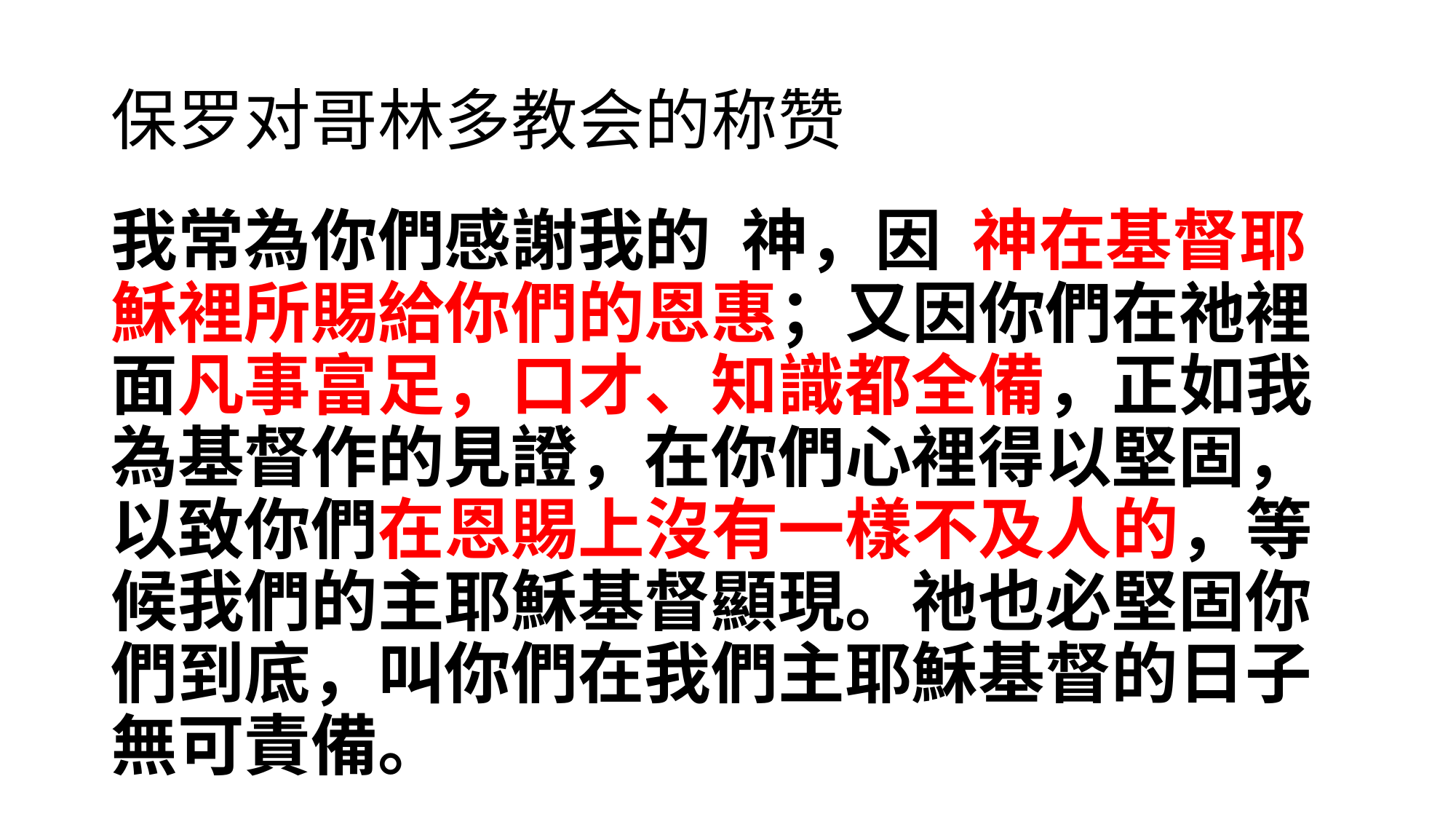

# 保罗对哥林多教会的称赞
我常為你們感謝我的  神，因  神在基督耶穌裡所賜給你們的恩惠；又因你們在祂裡面凡事富足，口才、知識都全備，正如我為基督作的見證，在你們心裡得以堅固，以致你們在恩賜上沒有一樣不及人的，等候我們的主耶穌基督顯現。祂也必堅固你們到底，叫你們在我們主耶穌基督的日子無可責備。